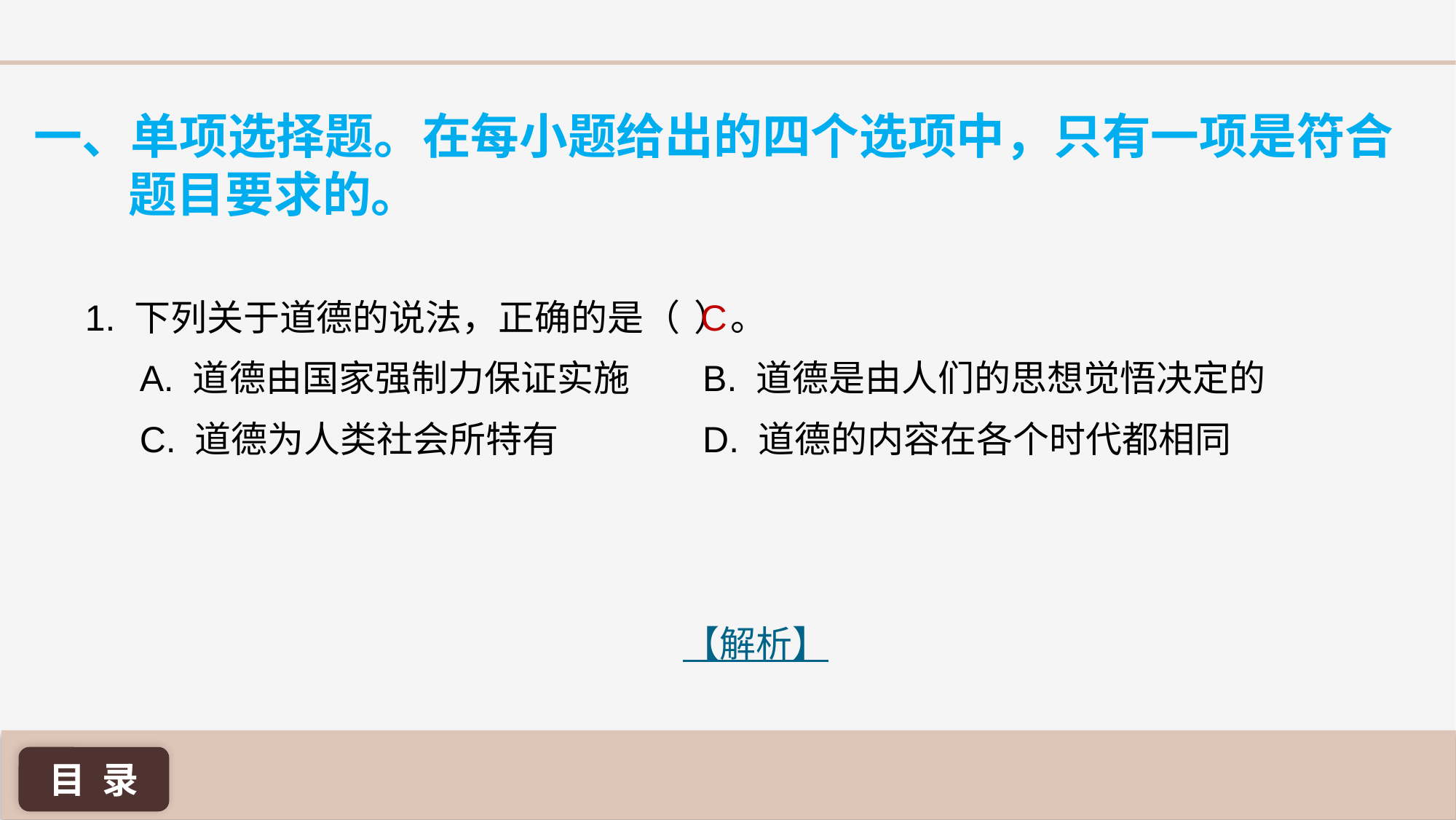

一、单项选择题。在每小题给出的四个选项中，只有一项是符合题目要求的。
1. 下列关于道德的说法，正确的是（	 ）。
A. 道德由国家强制力保证实施	 B. 道德是由人们的思想觉悟决定的
C. 道德为人类社会所特有	 	 D. 道德的内容在各个时代都相同
C
【解析】